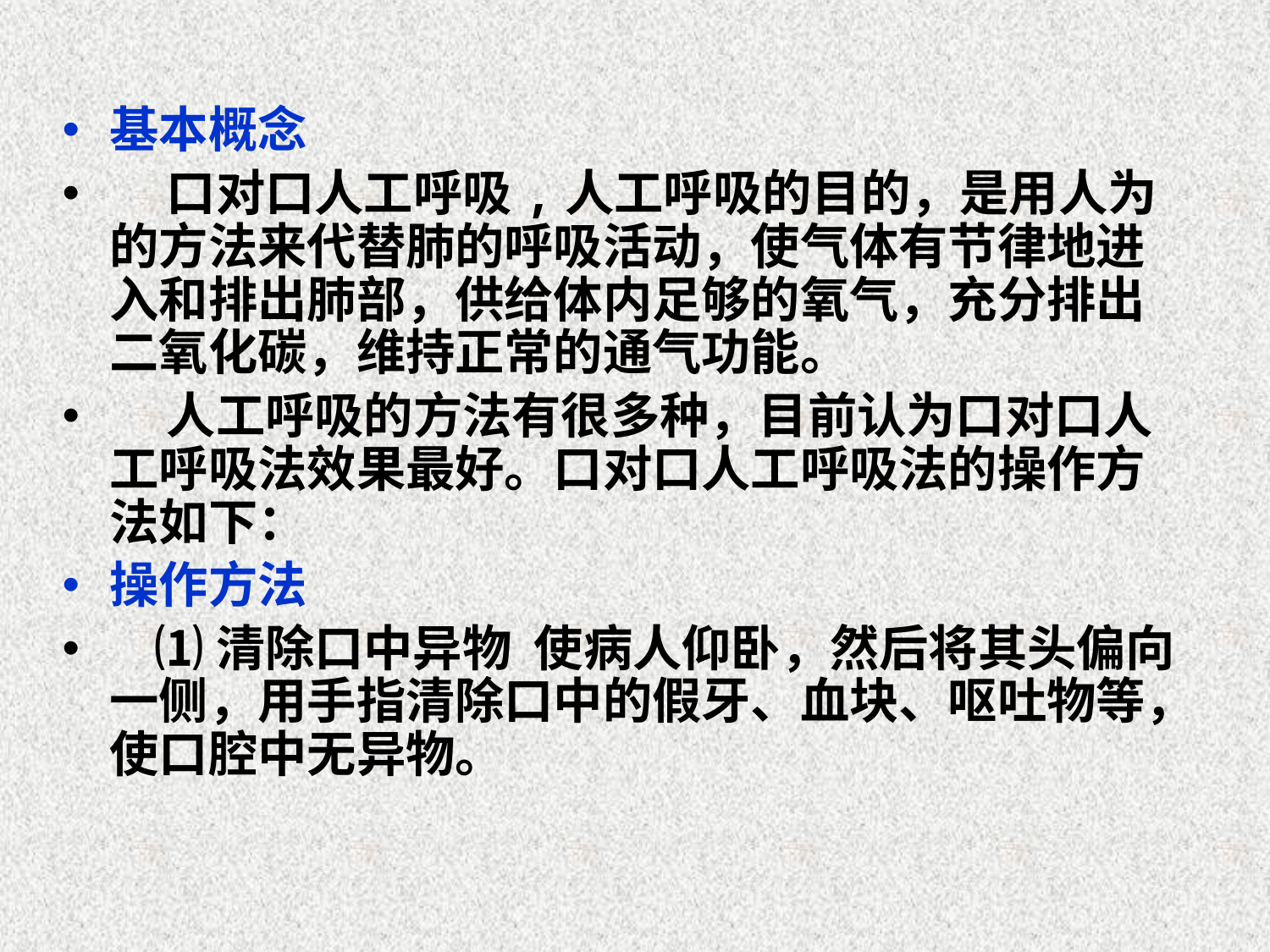

基本概念
    口对口人工呼吸,人工呼吸的目的，是用人为的方法来代替肺的呼吸活动，使气体有节律地进入和排出肺部，供给体内足够的氧气，充分排出二氧化碳，维持正常的通气功能。
    人工呼吸的方法有很多种，目前认为口对口人工呼吸法效果最好。口对口人工呼吸法的操作方法如下：
操作方法
    ⑴清除口中异物  使病人仰卧，然后将其头偏向一侧，用手指清除口中的假牙、血块、呕吐物等，使口腔中无异物。